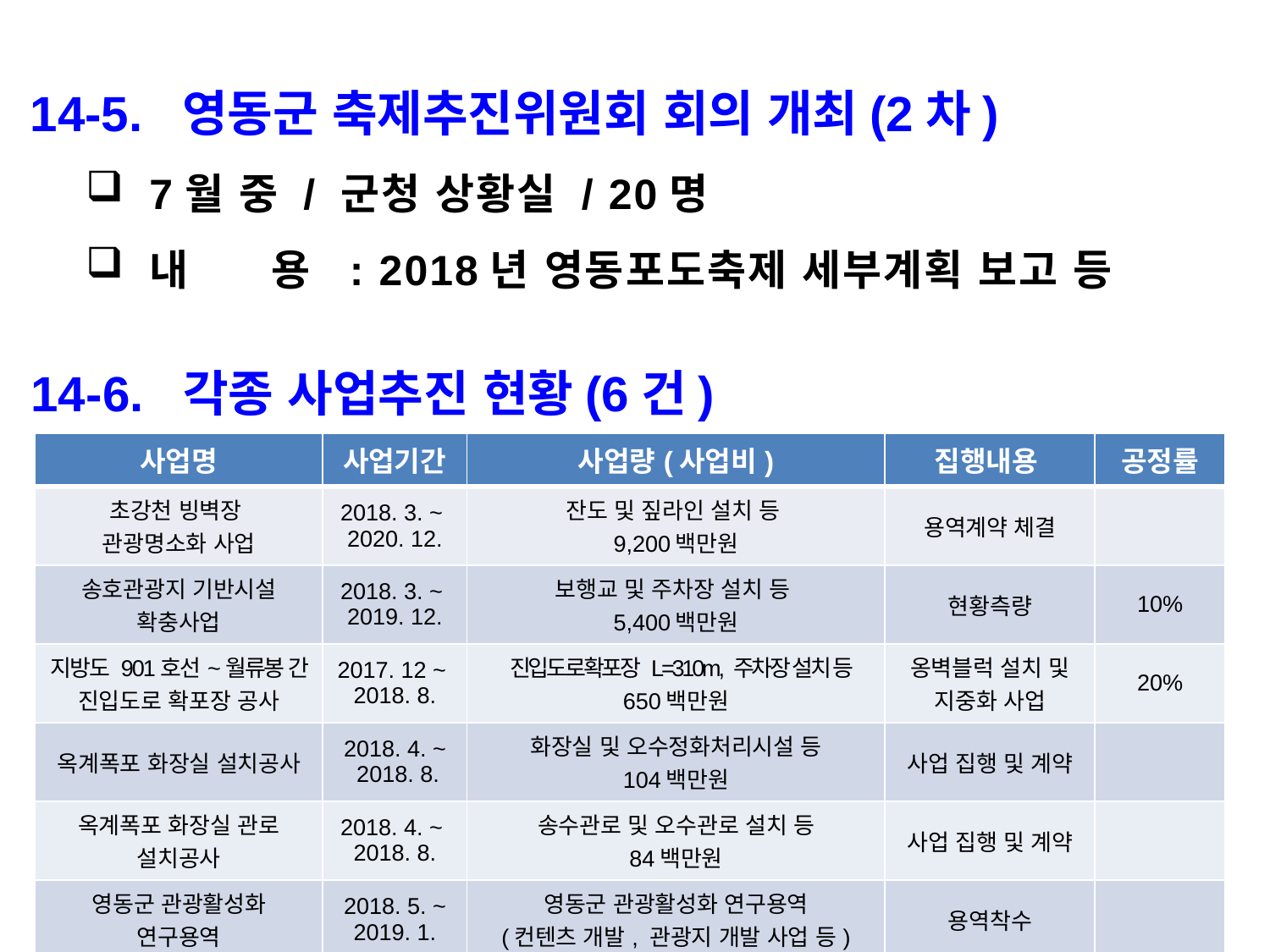

14-5.  영동군 축제추진위원회 회의 개최(2차)
7월 중 / 군청 상황실 / 20명
내      용  : 2018년 영동포도축제 세부계획 보고 등

14-6.  각종 사업추진 현황(6건)
| 사업명 | 사업기간 | 사업량(사업비) | 집행내용 | 공정률 |
| --- | --- | --- | --- | --- |
| 초강천 빙벽장 관광명소화 사업 | 2018. 3. ~ 2020. 12. | 잔도 및 짚라인 설치 등 9,200백만원 | 용역계약 체결 |  |
| 송호관광지 기반시설 확충사업 | 2018. 3. ~ 2019. 12. | 보행교 및 주차장 설치 등 5,400백만원 | 현황측량 | 10% |
| 지방도 901호선~월류봉 간 진입도로 확포장 공사 | 2017. 12 ~ 2018. 8. | 진입도로확포장 L=310m, 주차장 설치 등 650백만원 | 옹벽블럭 설치 및 지중화 사업 | 20% |
| 옥계폭포 화장실 설치공사 | 2018. 4. ~ 2018. 8. | 화장실 및 오수정화처리시설 등 104백만원 | 사업 집행 및 계약 |  |
| 옥계폭포 화장실 관로 설치공사 | 2018. 4. ~ 2018. 8. | 송수관로 및 오수관로 설치 등 84백만원 | 사업 집행 및 계약 |  |
| 영동군 관광활성화 연구용역 | 2018. 5. ~ 2019. 1. | 영동군 관광활성화 연구용역 (컨텐츠 개발, 관광지 개발 사업 등) | 용역착수 |  |